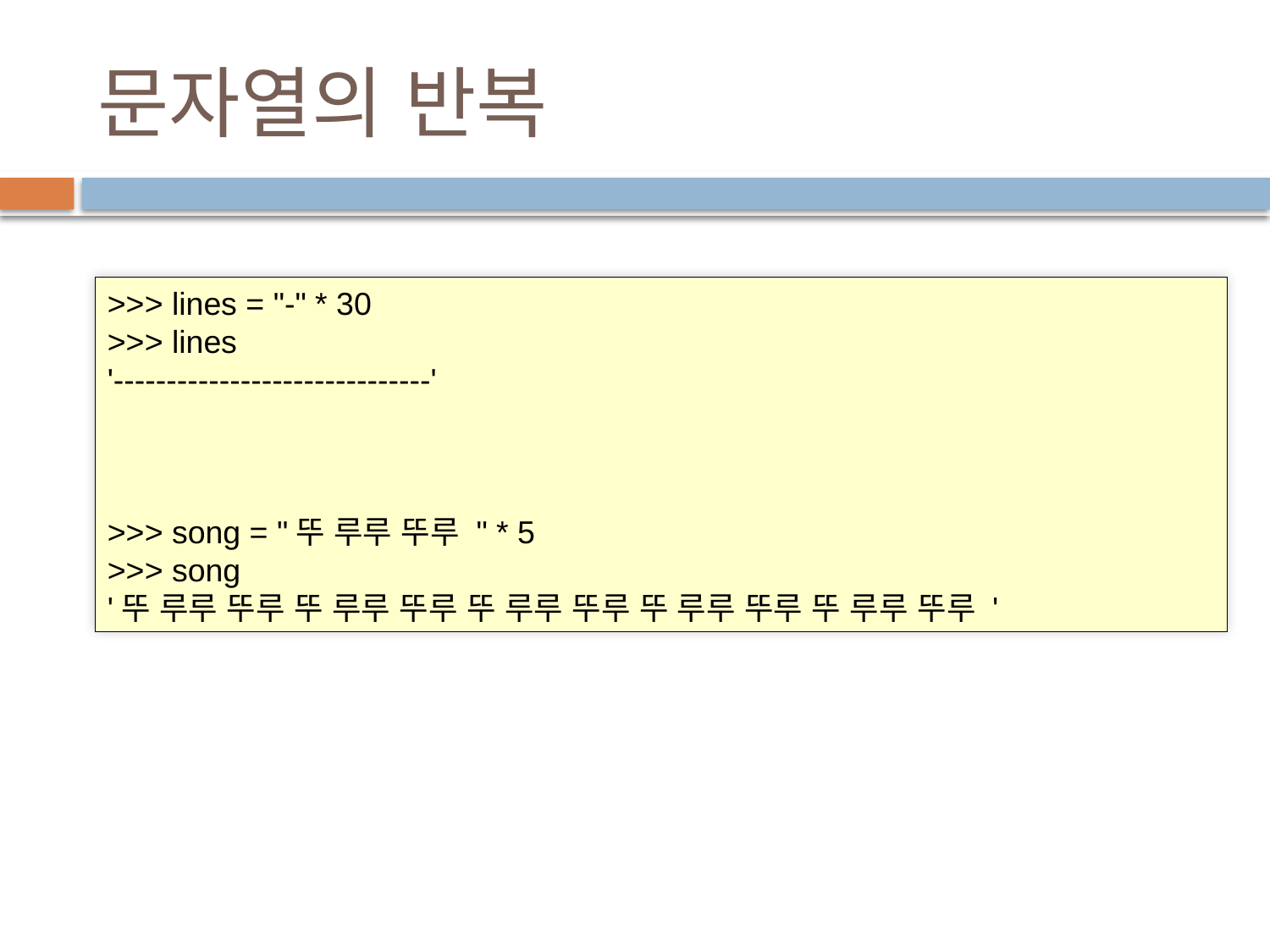

# 문자열의 반복
>>> lines = "-" * 30
>>> lines
'------------------------------'

>>> song = "뚜 루루 뚜루 " * 5
>>> song
'뚜 루루 뚜루 뚜 루루 뚜루 뚜 루루 뚜루 뚜 루루 뚜루 뚜 루루 뚜루 '